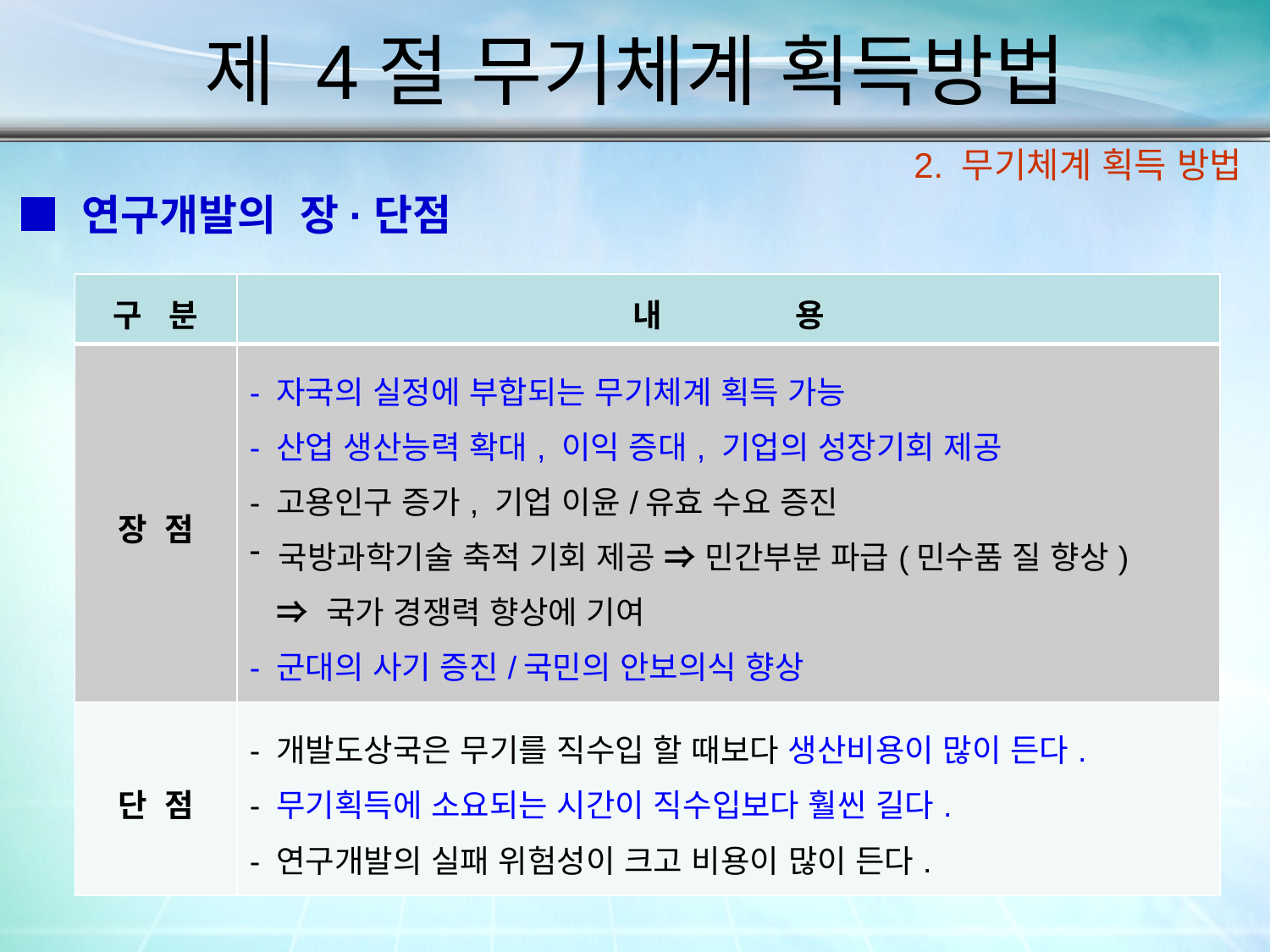

제 4절 무기체계 획득방법
2. 무기체계 획득 방법
■ 연구개발의  장·단점
| 구 분 | 내 용 |
| --- | --- |
| 장 점 | - 자국의 실정에 부합되는 무기체계 획득 가능 - 산업 생산능력 확대, 이익 증대, 기업의 성장기회 제공 - 고용인구 증가, 기업 이윤/유효 수요 증진 국방과학기술 축적 기회 제공 ⇒ 민간부분 파급(민수품 질 향상) ⇒ 국가 경쟁력 향상에 기여 - 군대의 사기 증진/국민의 안보의식 향상 |
| 단 점 | - 개발도상국은 무기를 직수입 할 때보다 생산비용이 많이 든다. - 무기획득에 소요되는 시간이 직수입보다 훨씬 길다. - 연구개발의 실패 위험성이 크고 비용이 많이 든다. |